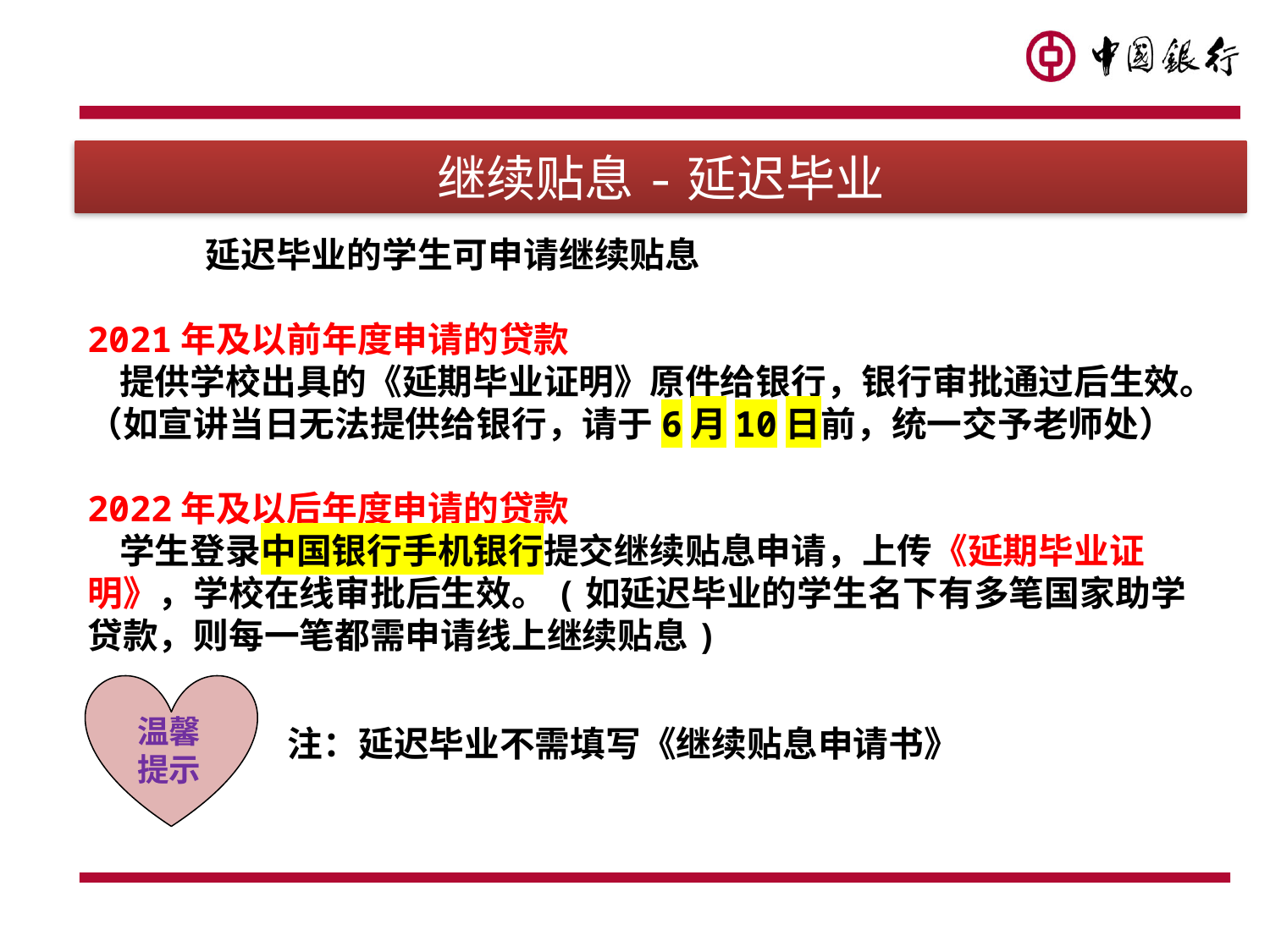

继续贴息-延迟毕业
# 延迟毕业的学生可申请继续贴息 2021年及以前年度申请的贷款 提供学校出具的《延期毕业证明》原件给银行，银行审批通过后生效。（如宣讲当日无法提供给银行，请于6月10日前，统一交予老师处） 2022年及以后年度申请的贷款 学生登录中国银行手机银行提交继续贴息申请，上传《延期毕业证明》，学校在线审批后生效。(如延迟毕业的学生名下有多笔国家助学贷款，则每一笔都需申请线上继续贴息)

温馨提示
   注：延迟毕业不需填写《继续贴息申请书》